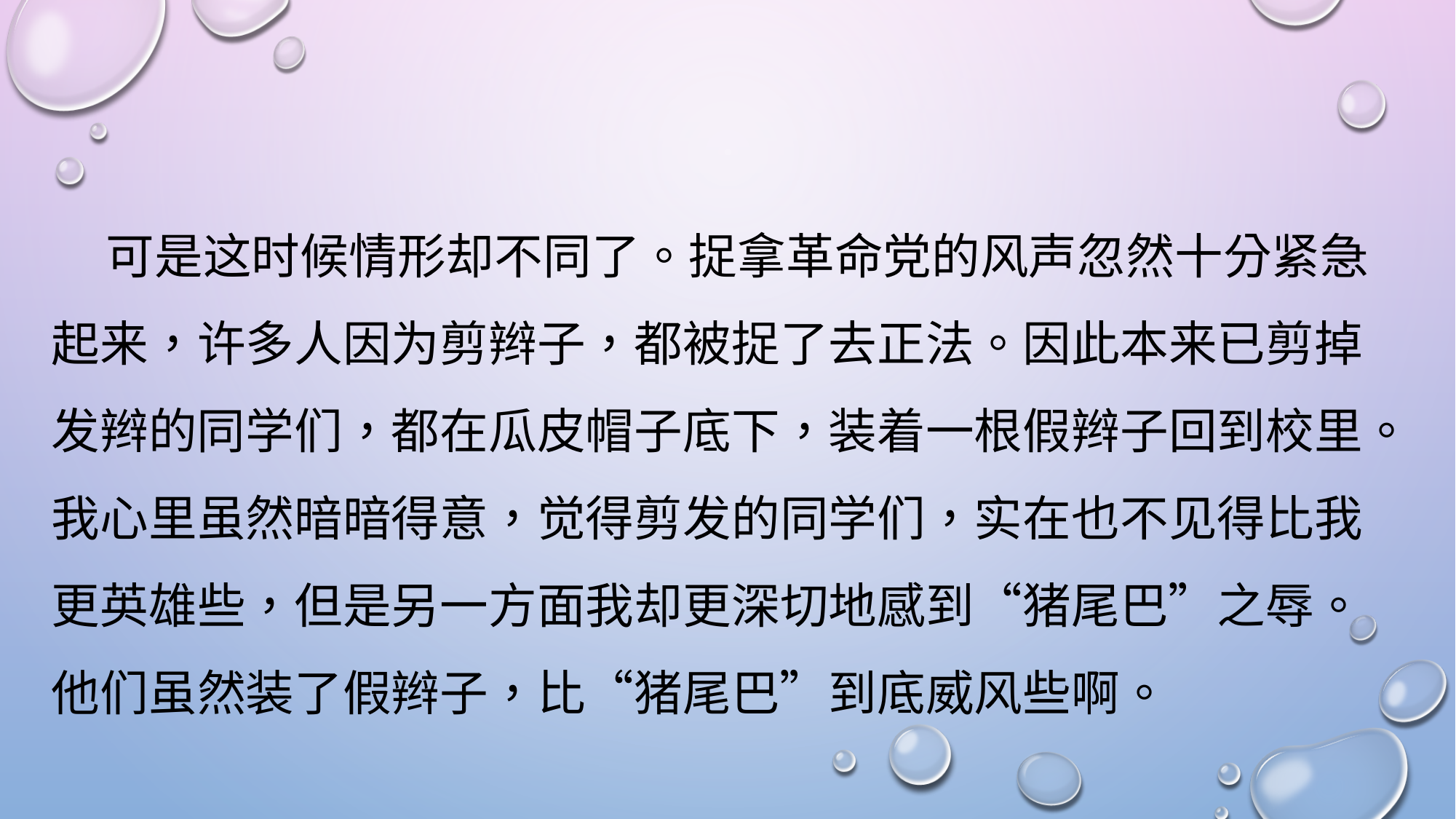

可是这时候情形却不同了。捉拿革命党的风声忽然十分紧急起来，许多人因为剪辫子，都被捉了去正法。因此本来已剪掉发辫的同学们，都在瓜皮帽子底下，装着一根假辫子回到校里。我心里虽然暗暗得意，觉得剪发的同学们，实在也不见得比我更英雄些，但是另一方面我却更深切地感到“猪尾巴”之辱。他们虽然装了假辫子，比“猪尾巴”到底威风些啊。